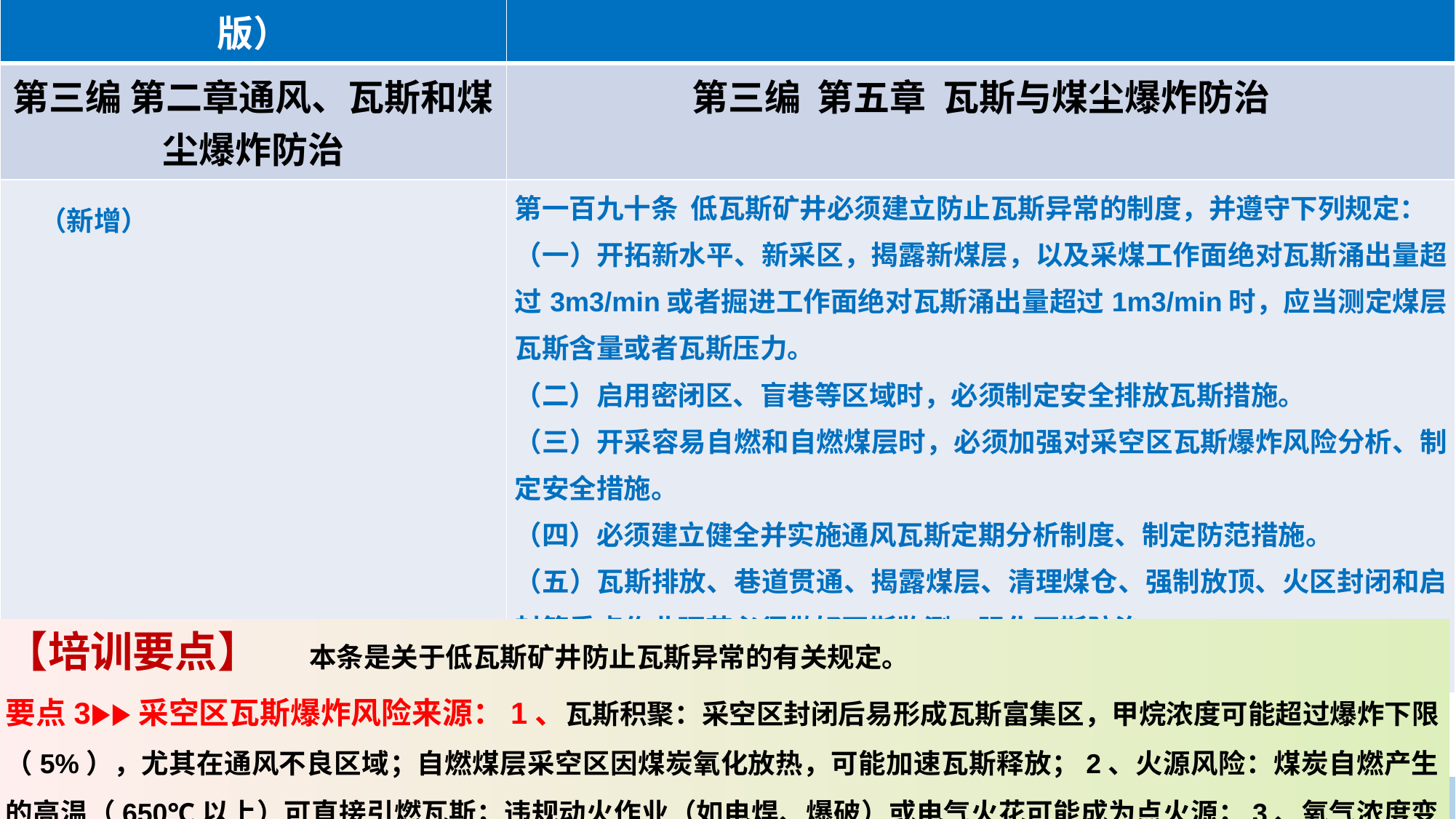

| 《煤矿安全规程》（2022版） | 《煤矿安全规程》（2025版） |
| --- | --- |
| 第三编 第二章通风、瓦斯和煤尘爆炸防治 | 第三编 第五章 瓦斯与煤尘爆炸防治 |
| （新增） | 第一百九十条 低瓦斯矿井必须建立防止瓦斯异常的制度，并遵守下列规定： （一）开拓新水平、新采区，揭露新煤层，以及采煤工作面绝对瓦斯涌出量超过3m3/min或者掘进工作面绝对瓦斯涌出量超过1m3/min时，应当测定煤层瓦斯含量或者瓦斯压力。 （二）启用密闭区、盲巷等区域时，必须制定安全排放瓦斯措施。 （三）开采容易自燃和自燃煤层时，必须加强对采空区瓦斯爆炸风险分析、制定安全措施。 （四）必须建立健全并实施通风瓦斯定期分析制度、制定防范措施。 （五）瓦斯排放、巷道贯通、揭露煤层、清理煤仓、强制放顶、火区封闭和启封等重点作业环节必须做好瓦斯监测，强化瓦斯防治。 |
【培训要点】      本条是关于低瓦斯矿井防止瓦斯异常的有关规定。
要点3▶▶采空区瓦斯爆炸风险来源：1、‌瓦斯积聚：‌采空区封闭后易形成瓦斯富集区，甲烷浓度可能超过爆炸下限（5%），尤其在通风不良区域‌；自燃煤层采空区因煤炭氧化放热，可能加速瓦斯释放‌；2、火源风险：‌煤炭自燃产生的高温（650℃以上）可直接引燃瓦斯；违规动火作业（如电焊、爆破）或电气火花可能成为点火源‌；3、‌氧气浓度变化‌
采空区氧气消耗后浓度可能低于12%，但局部裂隙供氧或通风系统故障可能导致氧气浓度波动，形成爆炸条件‌